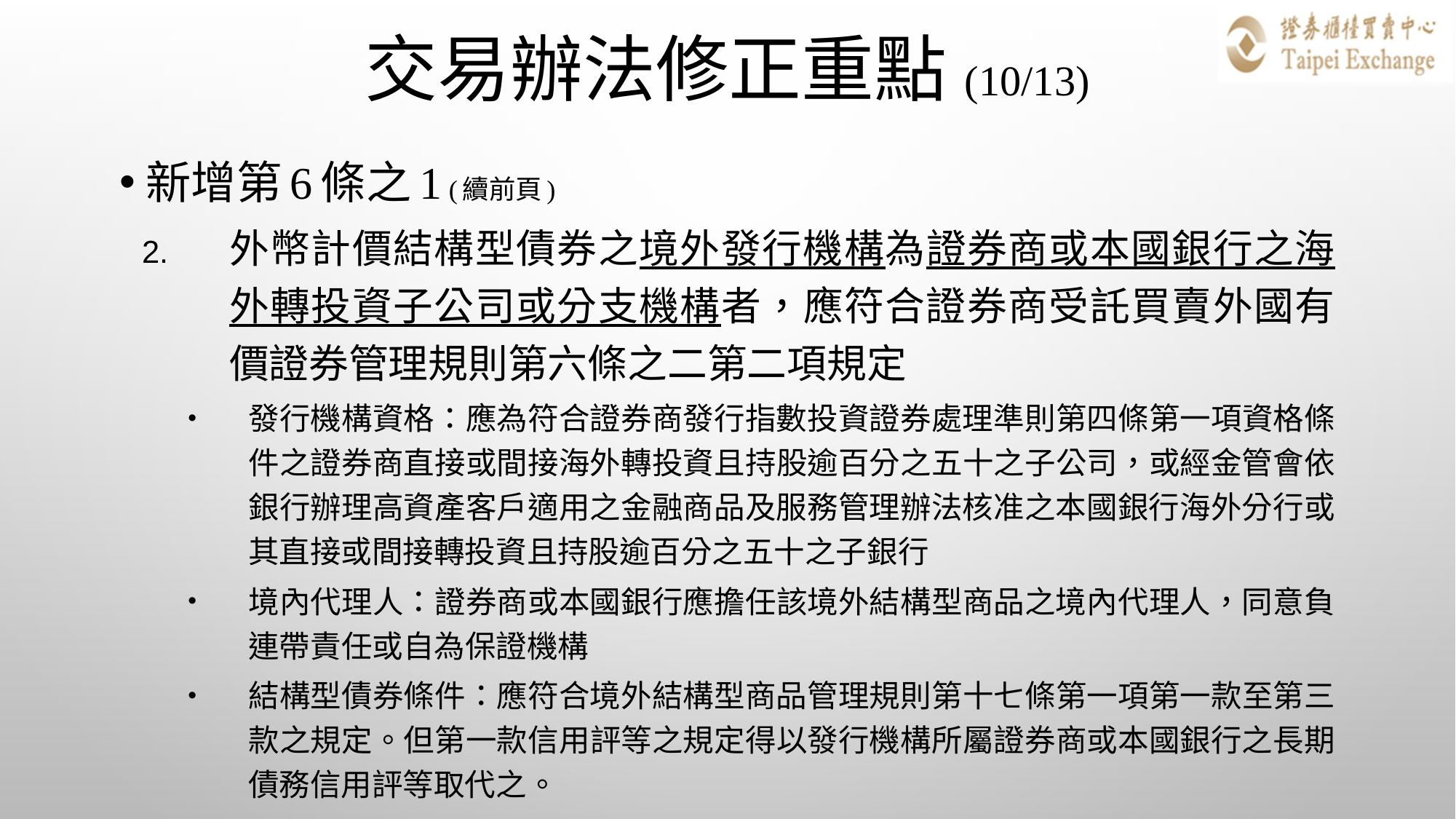

# 交易辦法修正重點(10/13)
新增第6條之1 (續前頁)
外幣計價結構型債券之境外發行機構為證券商或本國銀行之海外轉投資子公司或分支機構者，應符合證券商受託買賣外國有價證券管理規則第六條之二第二項規定
發行機構資格：應為符合證券商發行指數投資證券處理準則第四條第一項資格條件之證券商直接或間接海外轉投資且持股逾百分之五十之子公司，或經金管會依銀行辦理高資產客戶適用之金融商品及服務管理辦法核准之本國銀行海外分行或其直接或間接轉投資且持股逾百分之五十之子銀行
境內代理人：證券商或本國銀行應擔任該境外結構型商品之境內代理人，同意負連帶責任或自為保證機構
結構型債券條件：應符合境外結構型商品管理規則第十七條第一項第一款至第三款之規定。但第一款信用評等之規定得以發行機構所屬證券商或本國銀行之長期債務信用評等取代之。